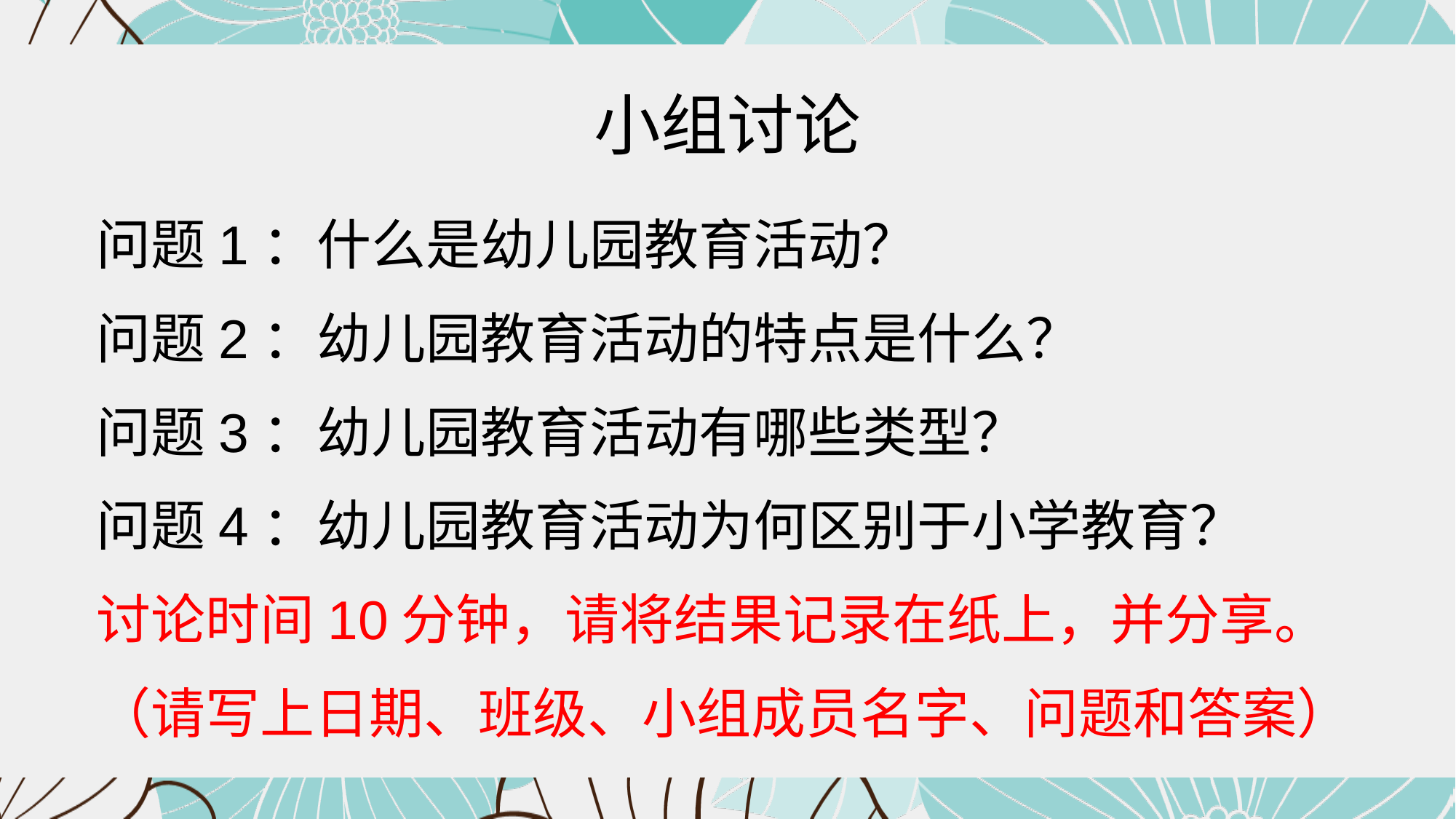

# 小组讨论
问题1：什么是幼儿园教育活动？
问题2：幼儿园教育活动的特点是什么？
问题3：幼儿园教育活动有哪些类型？
问题4：幼儿园教育活动为何区别于小学教育？
讨论时间10分钟，请将结果记录在纸上，并分享。
（请写上日期、班级、小组成员名字、问题和答案）